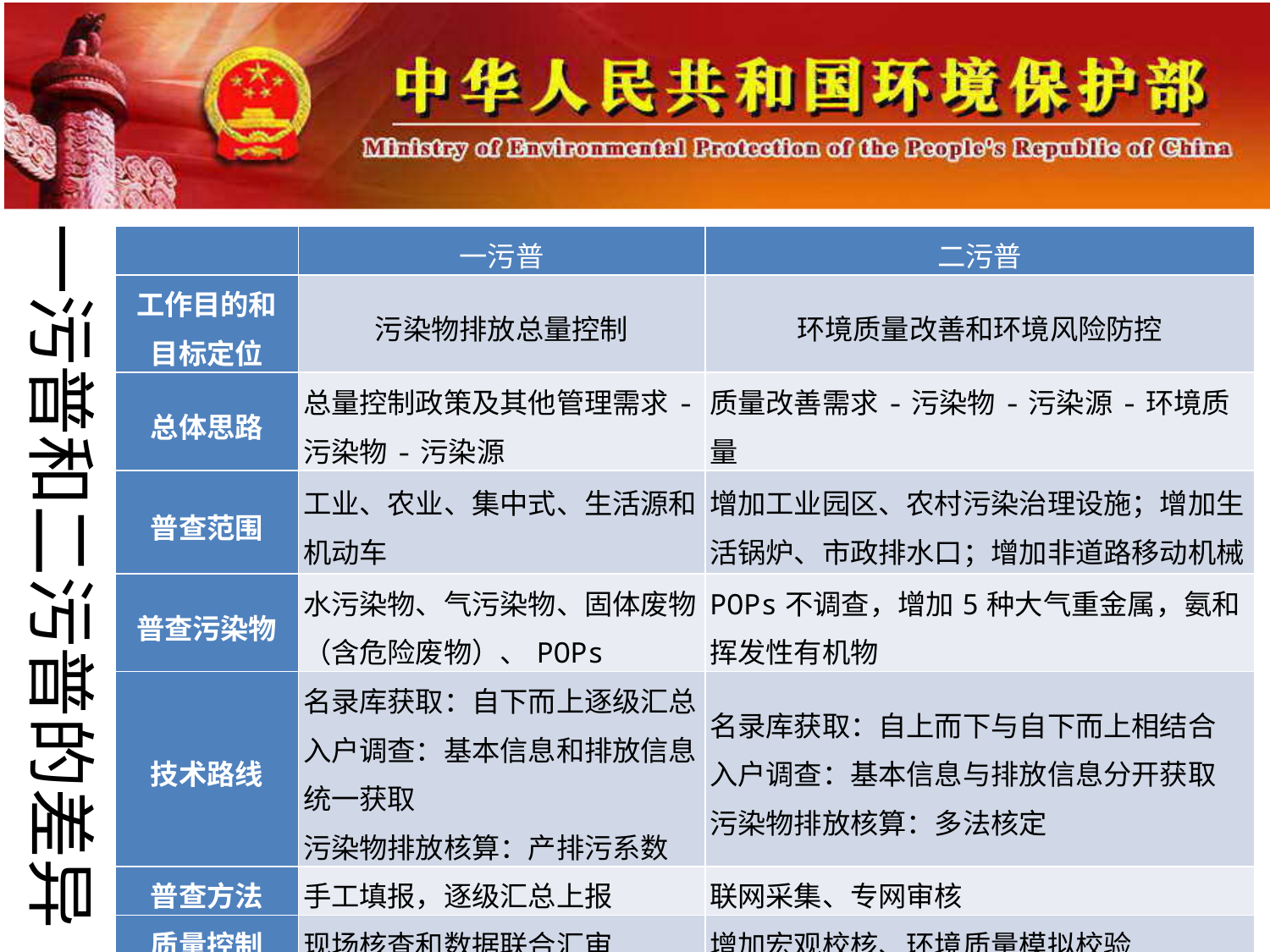

一污普和二污普的差异
|  | 一污普 | 二污普 |
| --- | --- | --- |
| 工作目的和 目标定位 | 污染物排放总量控制 | 环境质量改善和环境风险防控 |
| 总体思路 | 总量控制政策及其他管理需求-污染物-污染源 | 质量改善需求-污染物-污染源-环境质量 |
| 普查范围 | 工业、农业、集中式、生活源和机动车 | 增加工业园区、农村污染治理设施；增加生活锅炉、市政排水口；增加非道路移动机械 |
| 普查污染物 | 水污染物、气污染物、固体废物（含危险废物）、POPs | POPs不调查，增加5种大气重金属，氨和挥发性有机物 |
| 技术路线 | 名录库获取：自下而上逐级汇总 入户调查：基本信息和排放信息统一获取 污染物排放核算：产排污系数 | 名录库获取：自上而下与自下而上相结合 入户调查：基本信息与排放信息分开获取 污染物排放核算：多法核定 |
| 普查方法 | 手工填报，逐级汇总上报 | 联网采集、专网审核 |
| 质量控制 | 现场核查和数据联合汇审 | 增加宏观校核、环境质量模拟校验 |
| 组织形式 | 统一组织、分部门实施 | 强调国家和省投入、强调第三方参与 |
| 成果应用 | 满足总量控制等管理需求 | 名录库、数据库、核算方法等 |